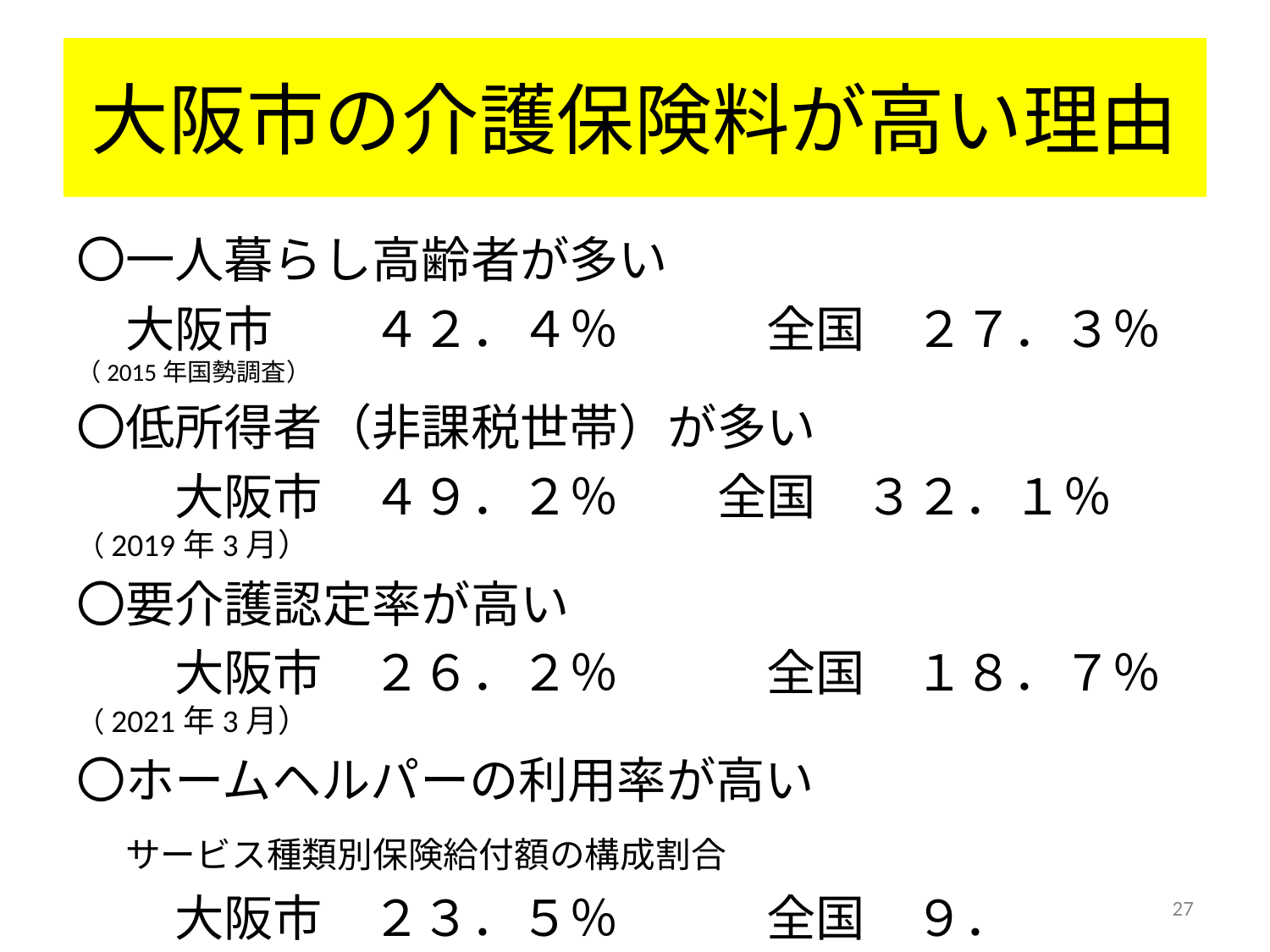

# 大阪市の介護保険料が高い理由
〇一人暮らし高齢者が多い
　大阪市　　４２．４％　　　全国　２７．３％（2015年国勢調査）
〇低所得者（非課税世帯）が多い
　　大阪市　４９．２％　　全国　３２．１％　（2019年3月）
〇要介護認定率が高い
　　大阪市　２６．２％　　　全国　１８．７％（2021年3月）
〇ホームヘルパーの利用率が高い
　サービス種類別保険給付額の構成割合
　　大阪市　２３．５％　　　全国　９．４％（2021年3月）
27